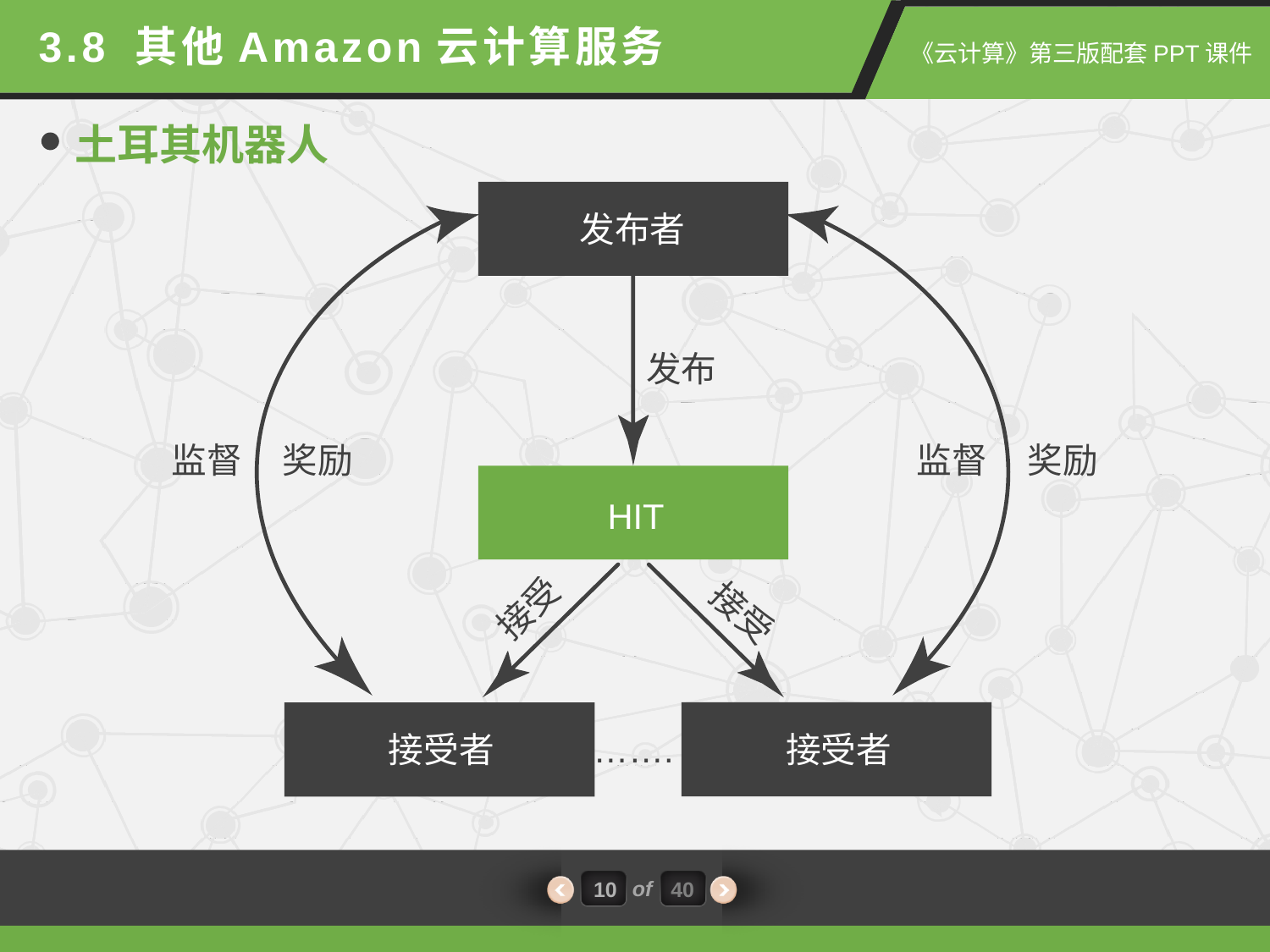

3.8 其他Amazon云计算服务
土耳其机器人

发布者

发布

监督
奖励
监督
奖励

HIT

接受
接受

接受者
…….
接受者
10